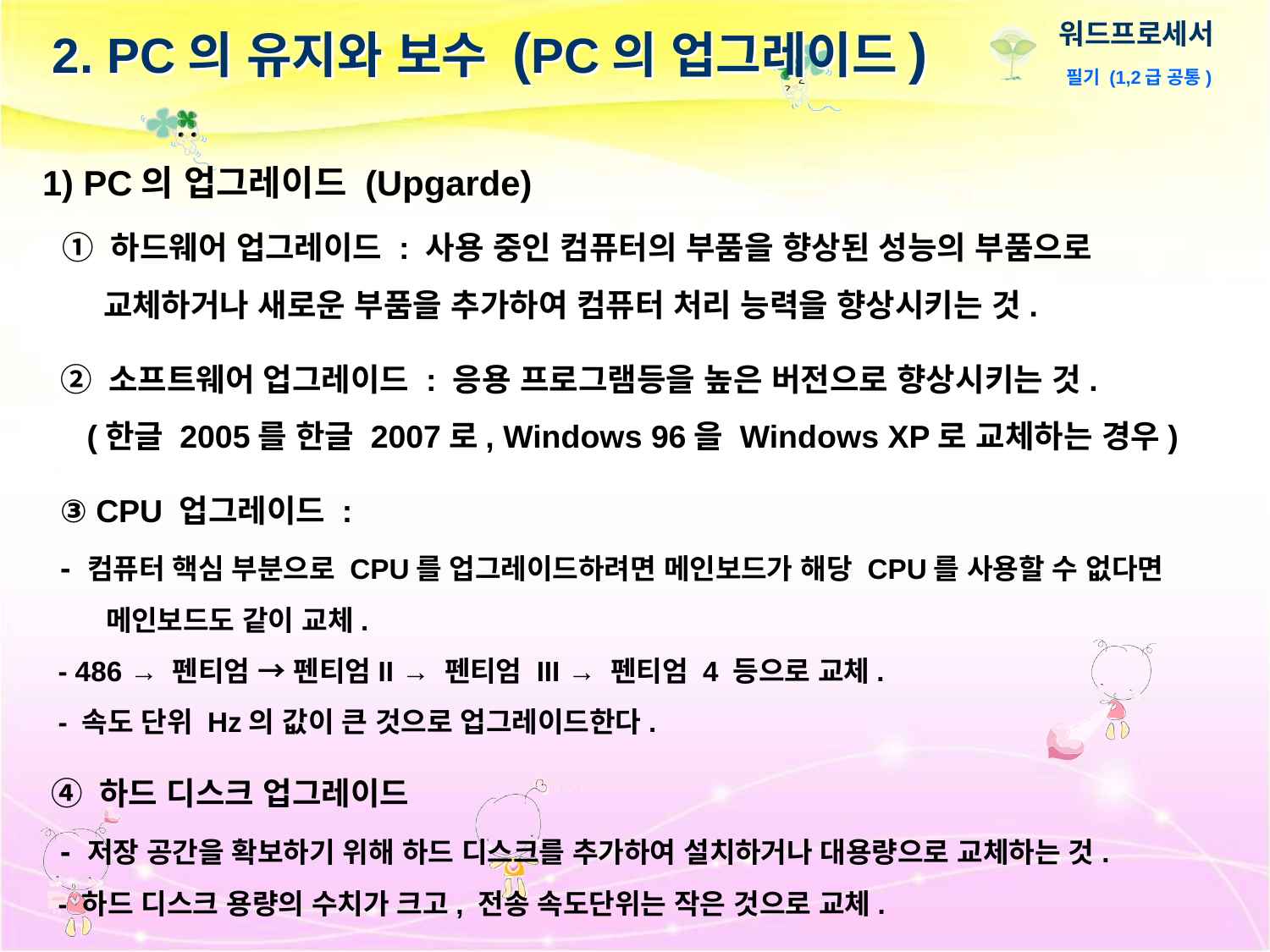

# 2. PC의 유지와 보수 (PC의 업그레이드)
1) PC의 업그레이드 (Upgarde)
  ① 하드웨어 업그레이드 : 사용 중인 컴퓨터의 부품을 향상된 성능의 부품으로
      교체하거나 새로운 부품을 추가하여 컴퓨터 처리 능력을 향상시키는 것.

  ② 소프트웨어 업그레이드 : 응용 프로그램등을 높은 버전으로 향상시키는 것.
     (한글 2005를 한글 2007로, Windows 96을 Windows XP로 교체하는 경우)

  ③ CPU 업그레이드 :
  - 컴퓨터 핵심 부분으로 CPU를 업그레이드하려면 메인보드가 해당 CPU를 사용할 수 없다면 메인보드도 같이 교체.
  - 486 → 펜티엄 → 펜티엄II → 펜티엄 III → 펜티엄 4 등으로 교체.
  - 속도 단위 Hz의 값이 큰 것으로 업그레이드한다.

 ④ 하드 디스크 업그레이드
  - 저장 공간을 확보하기 위해 하드 디스크를 추가하여 설치하거나 대용량으로 교체하는 것.
  - 하드 디스크 용량의 수치가 크고, 전송 속도단위는 작은 것으로 교체.